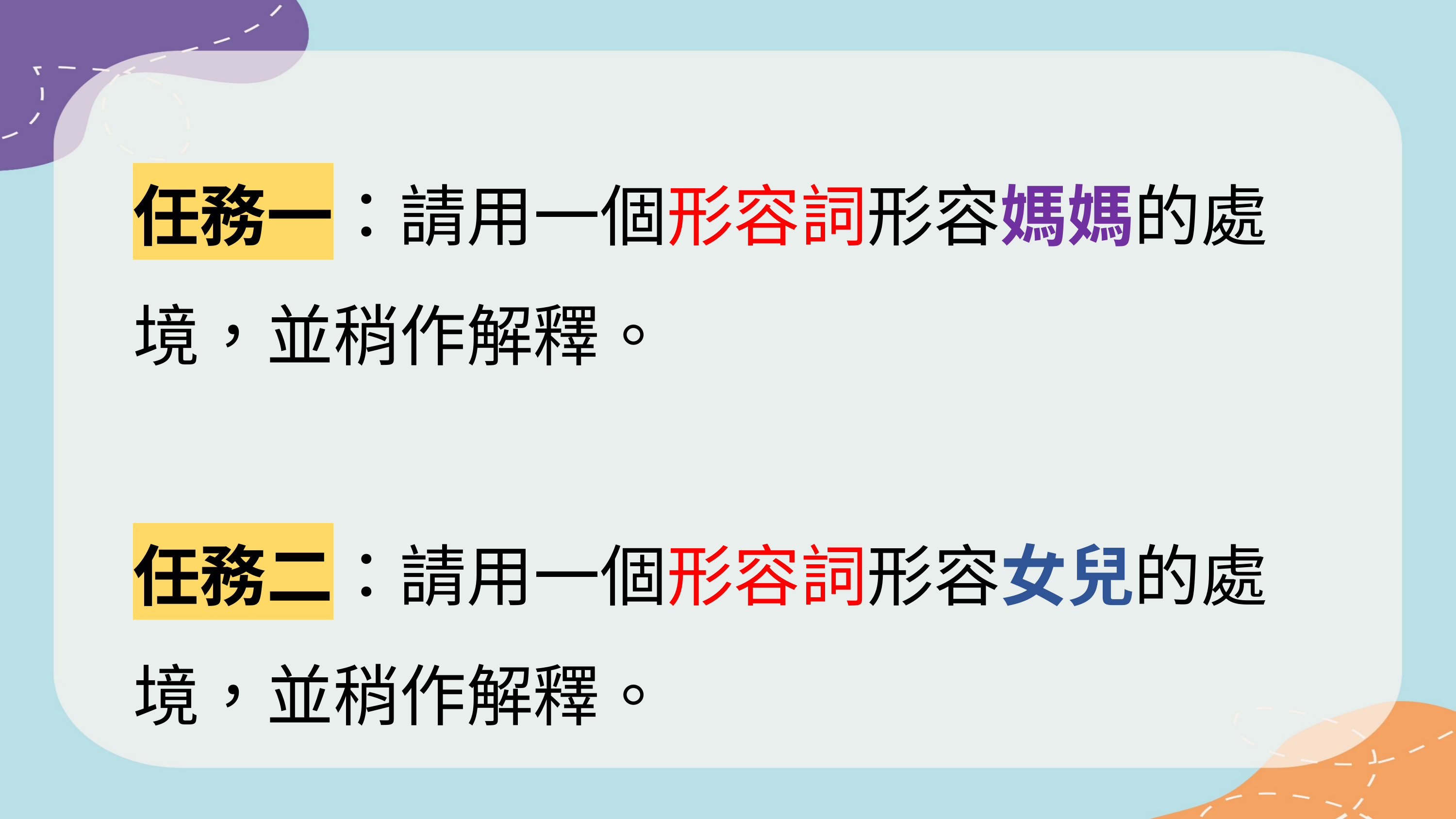

任務一：請用一個形容詞形容媽媽的處境，並稍作解釋。

任務二：請用一個形容詞形容女兒的處境，並稍作解釋。